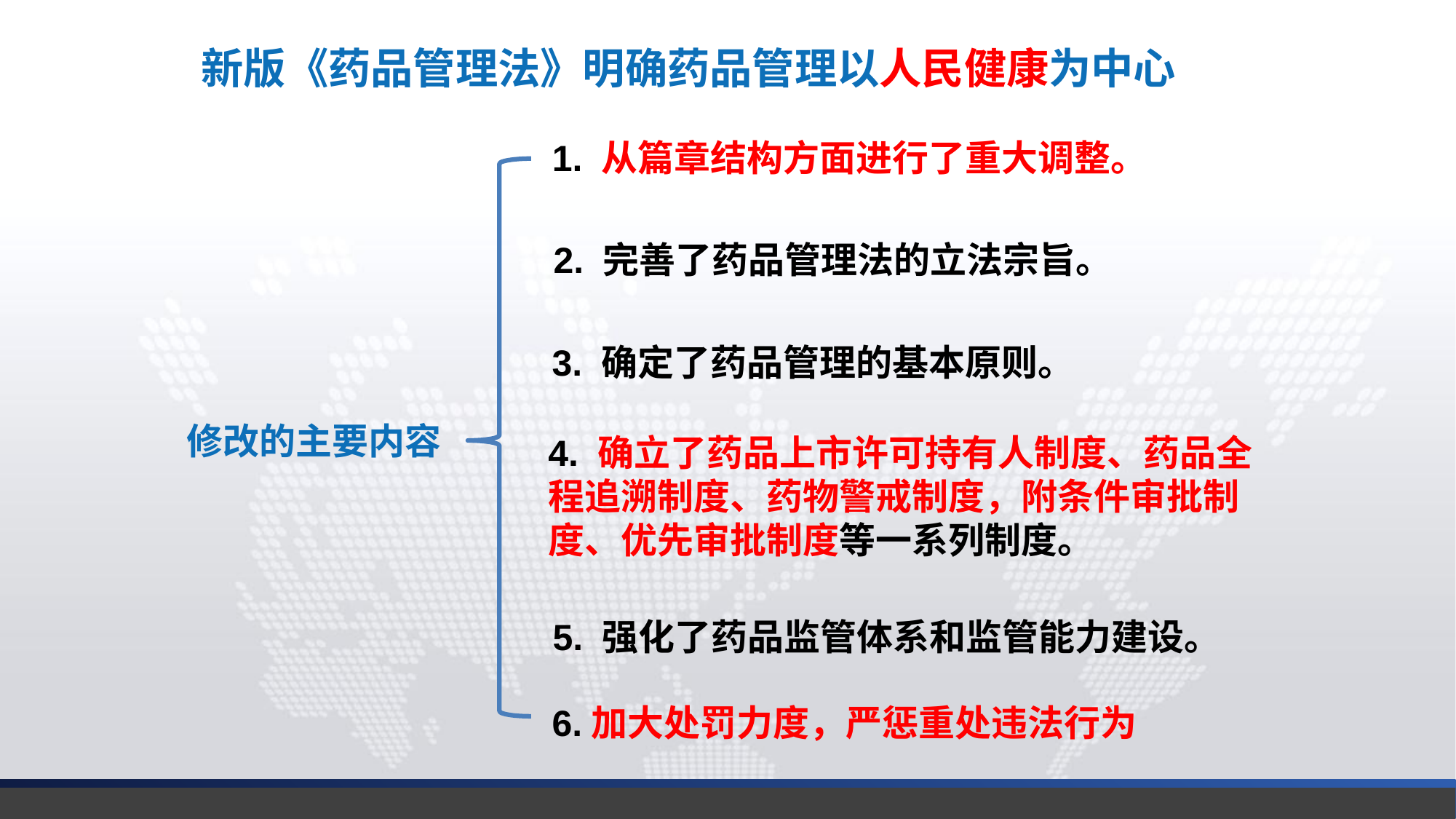

新版《药品管理法》明确药品管理以人民健康为中心

1. 从篇章结构方面进行了重大调整。

 2. 完善了药品管理法的立法宗旨。
3. 确定了药品管理的基本原则。
修改的主要内容
4. 确立了药品上市许可持有人制度、药品全程追溯制度、药物警戒制度，附条件审批制度、优先审批制度等一系列制度。
5. 强化了药品监管体系和监管能力建设。
6.加大处罚力度，严惩重处违法行为

延时符